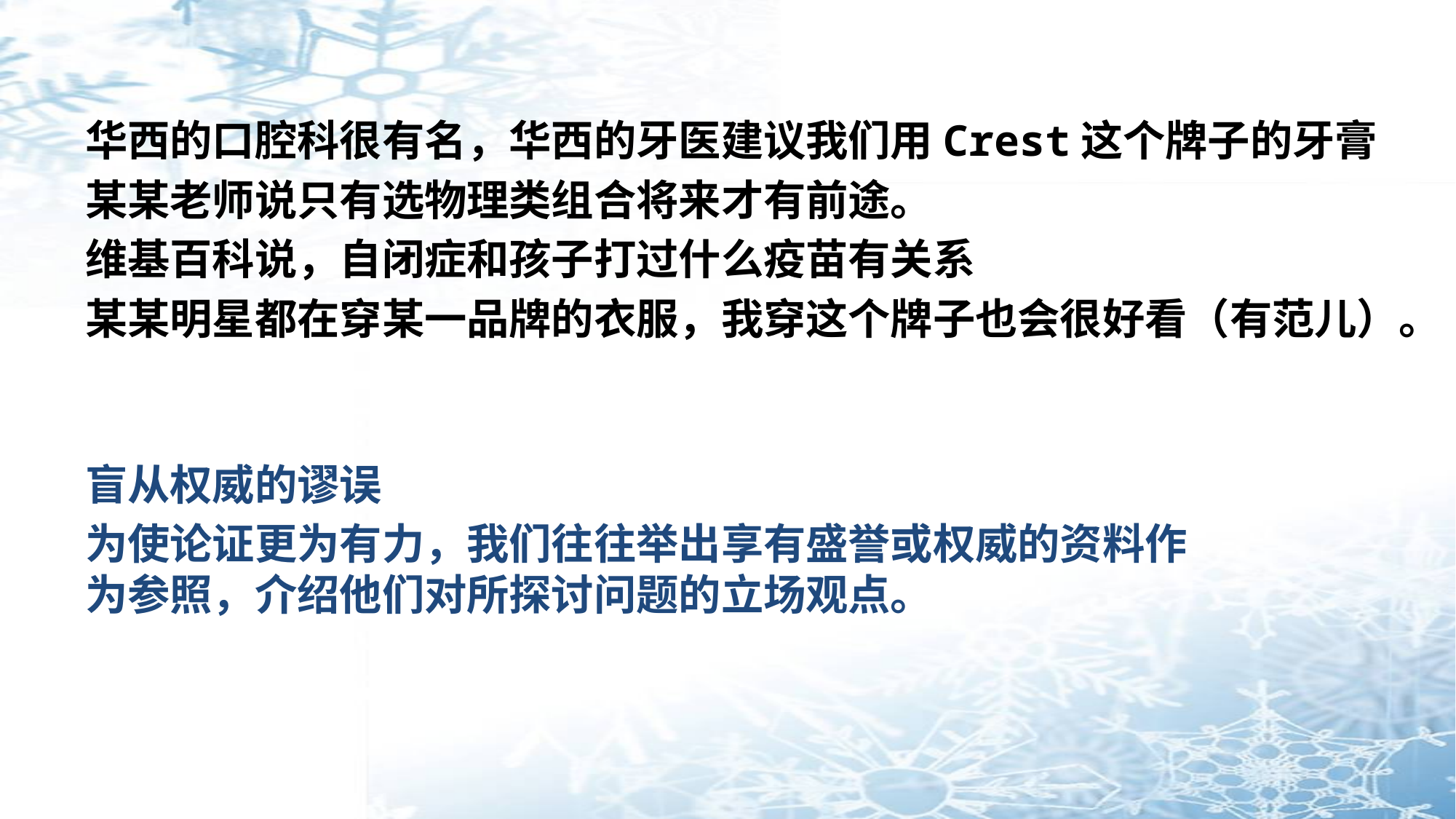

华西的口腔科很有名，华西的牙医建议我们用Crest这个牌子的牙膏
某某老师说只有选物理类组合将来才有前途。
维基百科说，自闭症和孩子打过什么疫苗有关系
某某明星都在穿某一品牌的衣服，我穿这个牌子也会很好看（有范儿）。
盲从权威的谬误
为使论证更为有力，我们往往举出享有盛誉或权威的资料作为参照，介绍他们对所探讨问题的立场观点。